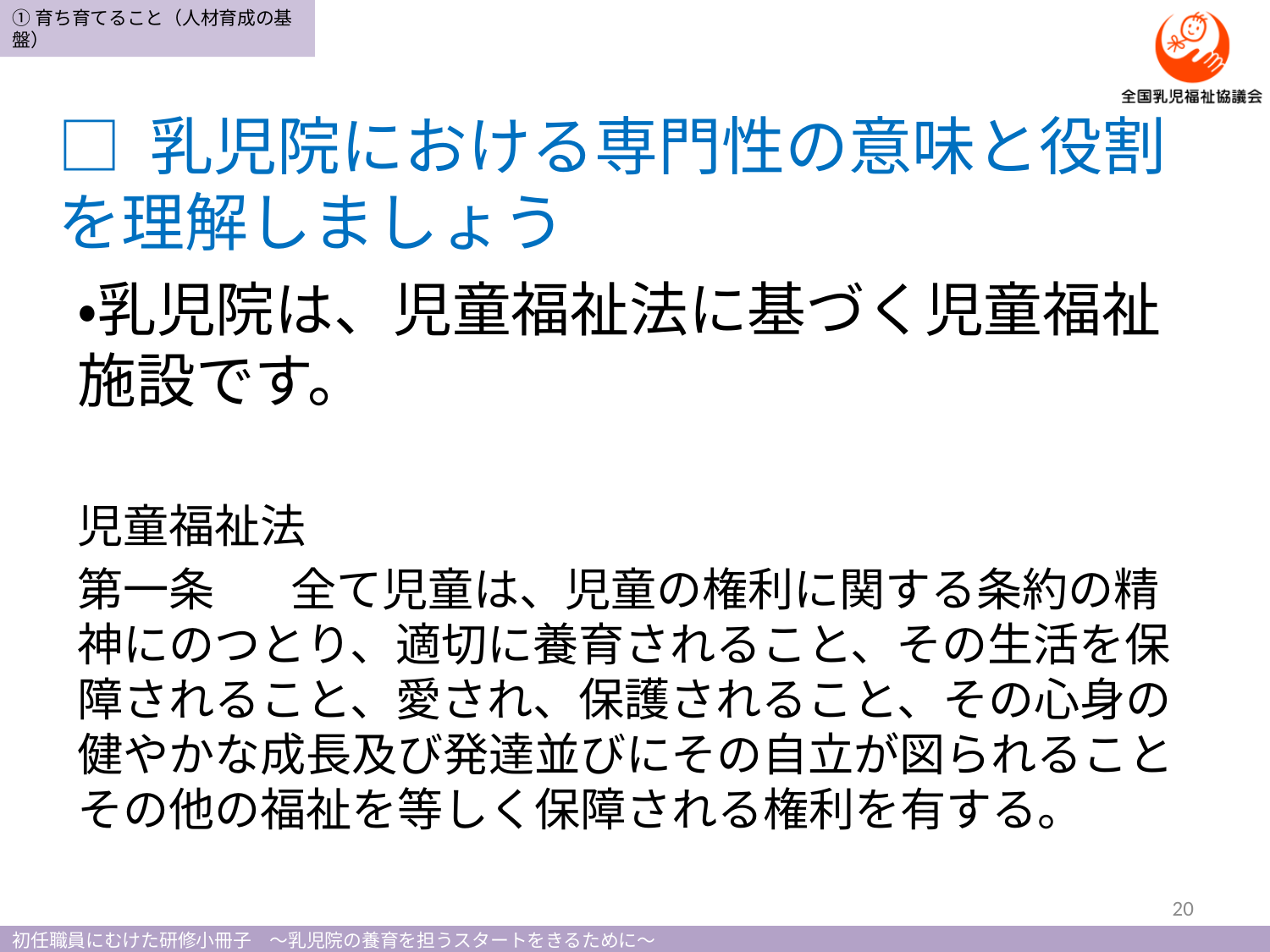

# □ 乳児院における専門性の意味と役割を理解しましょう
・乳児院は、児童福祉法に基づく児童福祉施設です。

児童福祉法
第一条   　全て児童は、児童の権利に関する条約の精神にのつとり、適切に養育されること、その生活を保障されること、愛され、保護されること、その心身の健やかな成長及び発達並びにその自立が図られることその他の福祉を等しく保障される権利を有する。
20